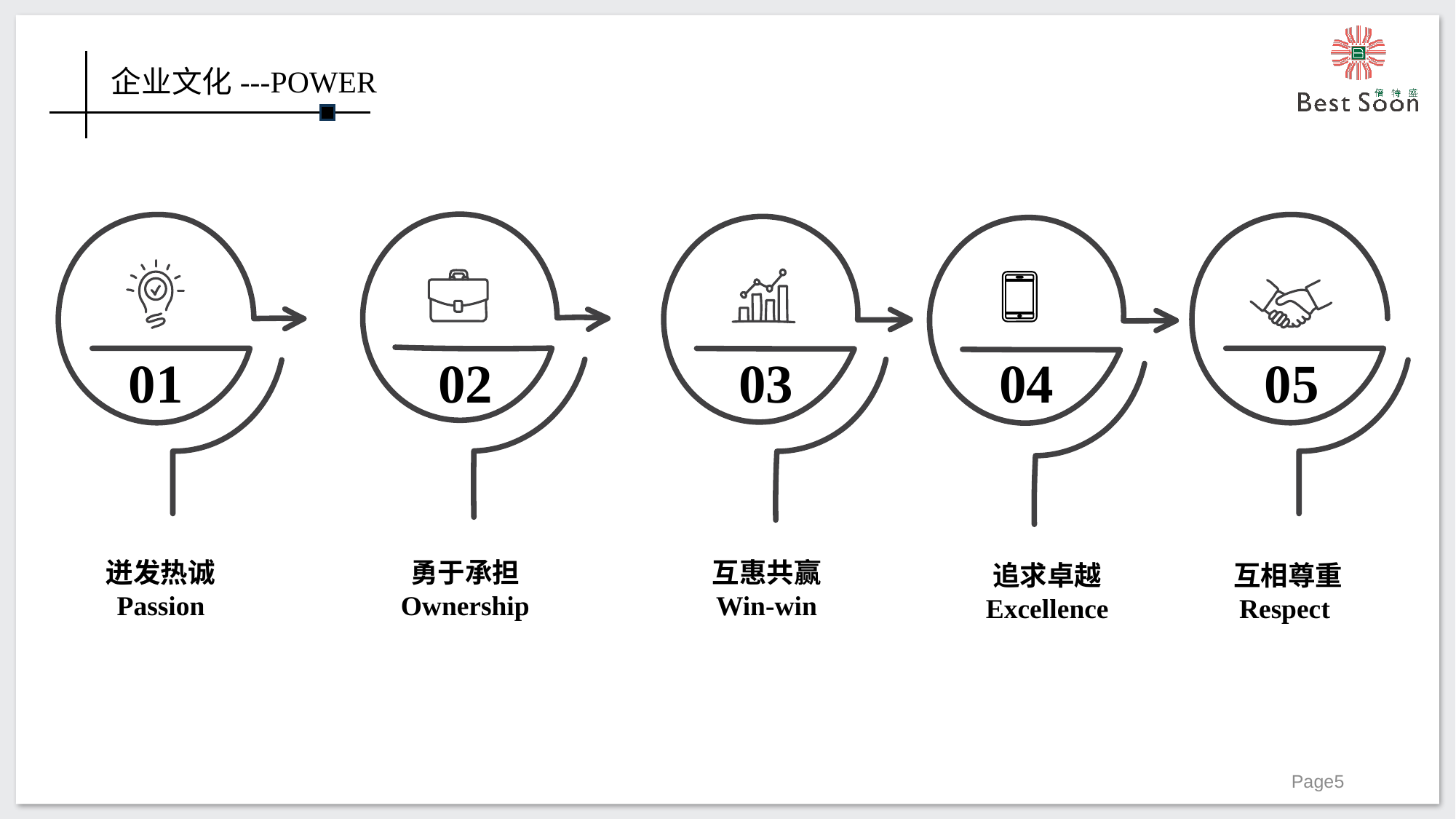

企业文化---POWER

01
02
03
04
05

迸发热诚
Passion

勇于承担
Ownership
互惠共赢
Win-win
追求卓越
Excellence
互相尊重
Respect
Page5